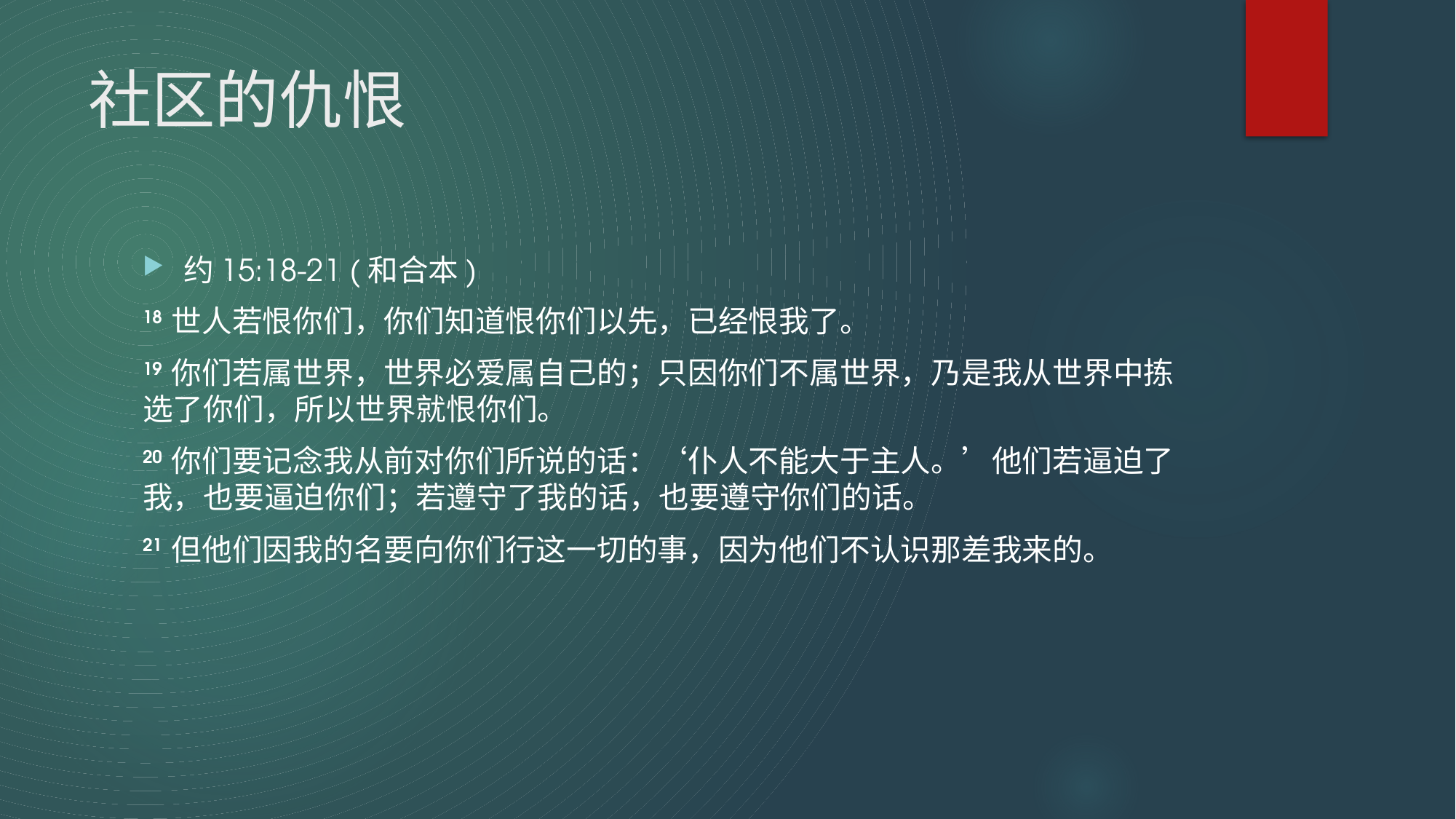

# 社区的仇恨
约15:18-21 (和合本)
18 世人若恨你们，你们知道恨你们以先，已经恨我了。
19 你们若属世界，世界必爱属自己的；只因你们不属世界，乃是我从世界中拣选了你们，所以世界就恨你们。
20 你们要记念我从前对你们所说的话：‘仆人不能大于主人。’他们若逼迫了我，也要逼迫你们；若遵守了我的话，也要遵守你们的话。
21 但他们因我的名要向你们行这一切的事，因为他们不认识那差我来的。